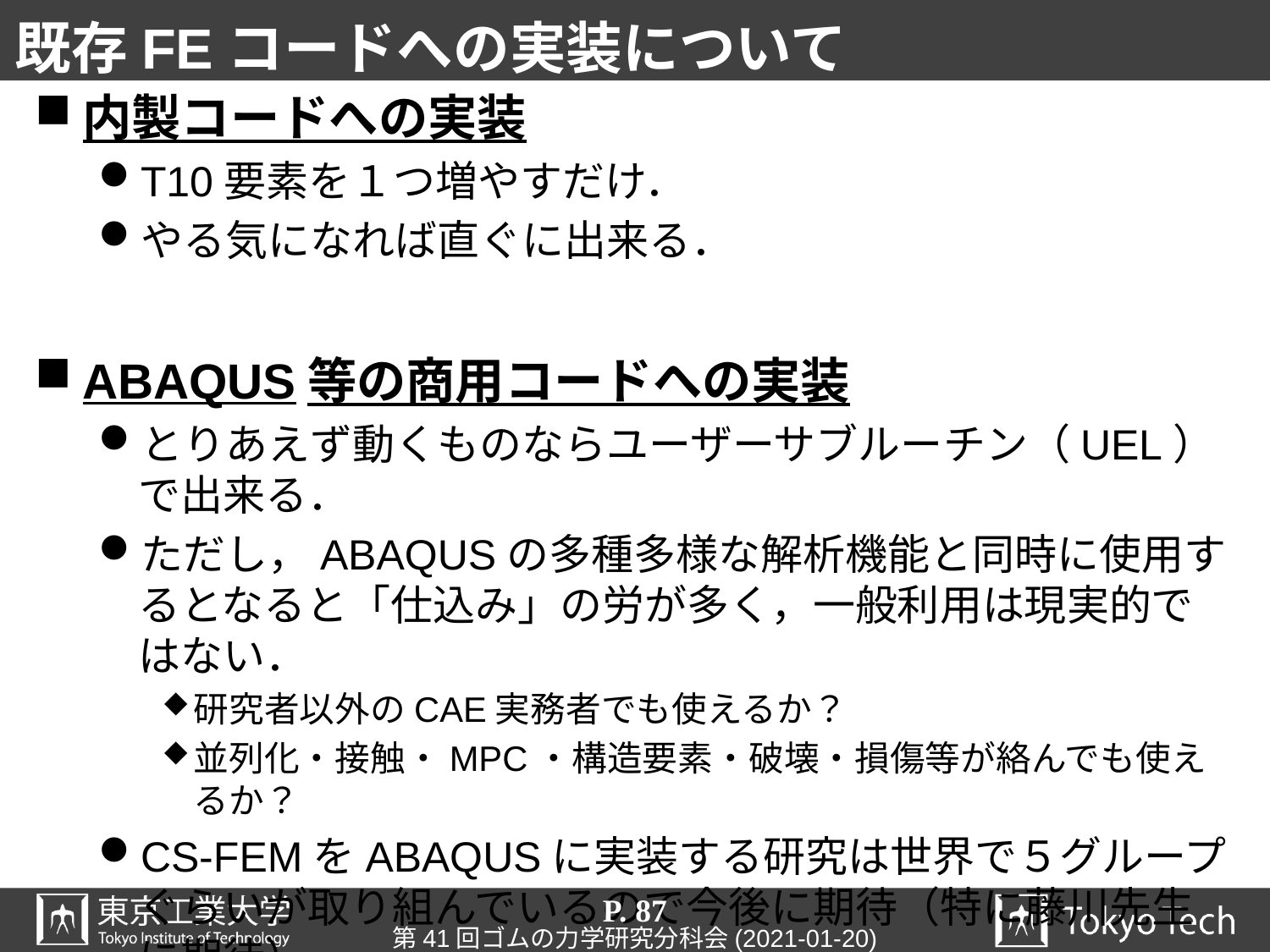

# 既存FEコードへの実装について
内製コードへの実装
T10要素を１つ増やすだけ．
やる気になれば直ぐに出来る．

ABAQUS等の商用コードへの実装
とりあえず動くものならユーザーサブルーチン（UEL）で出来る．
ただし，ABAQUSの多種多様な解析機能と同時に使用するとなると「仕込み」の労が多く，一般利用は現実的ではない．
研究者以外のCAE実務者でも使えるか？
並列化・接触・MPC・構造要素・破壊・損傷等が絡んでも使えるか？
CS-FEMをABAQUSに実装する研究は世界で５グループぐらいが取り組んでいるので今後に期待（特に藤川先生に期待）．
ダッソーがABAQUSに正式に組み込んでくれるのが勿論一番．
P. 87